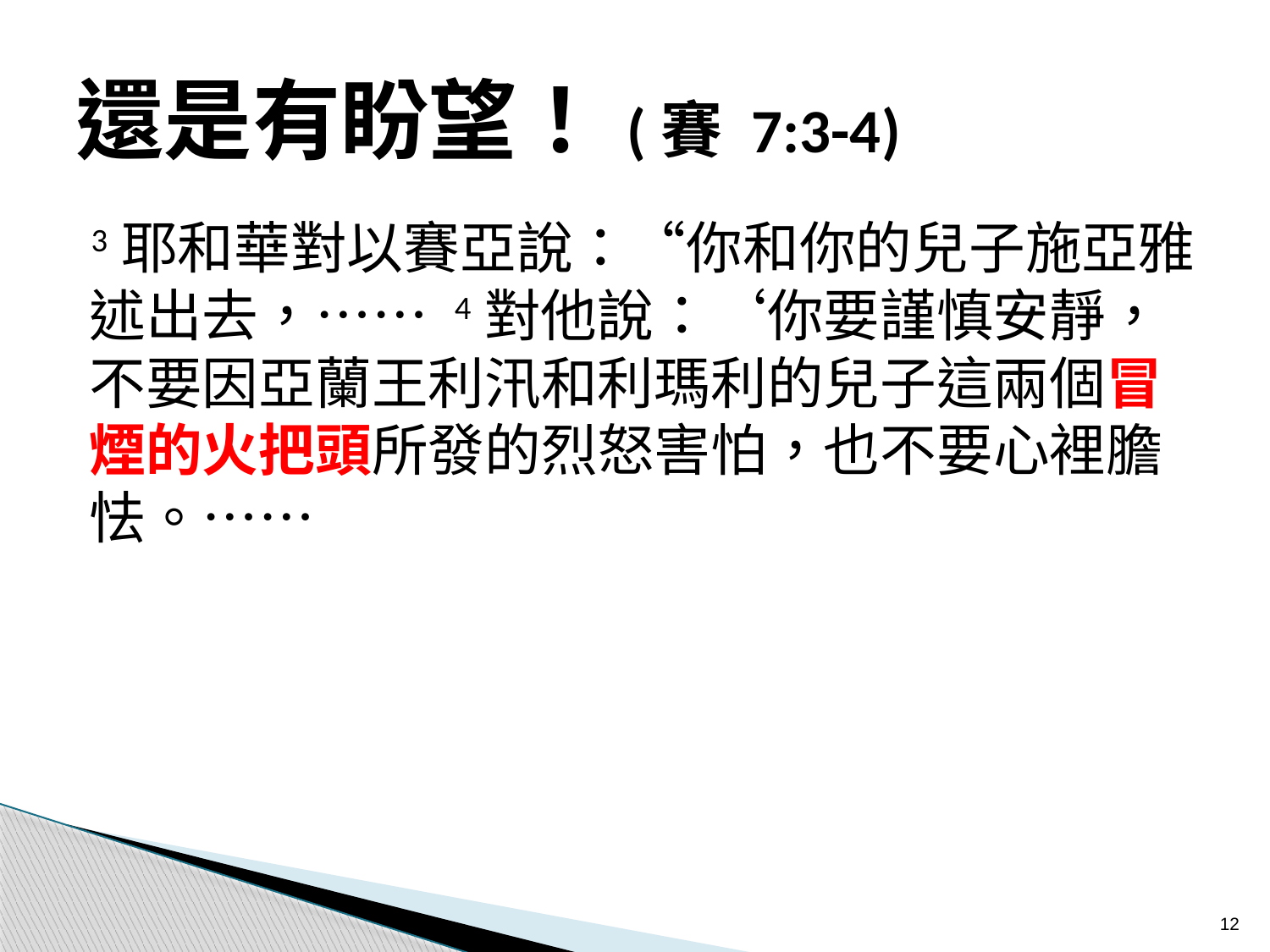

# 還是有盼望！(賽 7:3-4)
3耶和華對以賽亞說：“你和你的兒子施亞雅述出去，…… 4對他說：‘你要謹慎安靜，不要因亞蘭王利汛和利瑪利的兒子這兩個冒煙的火把頭所發的烈怒害怕，也不要心裡膽怯。……
12